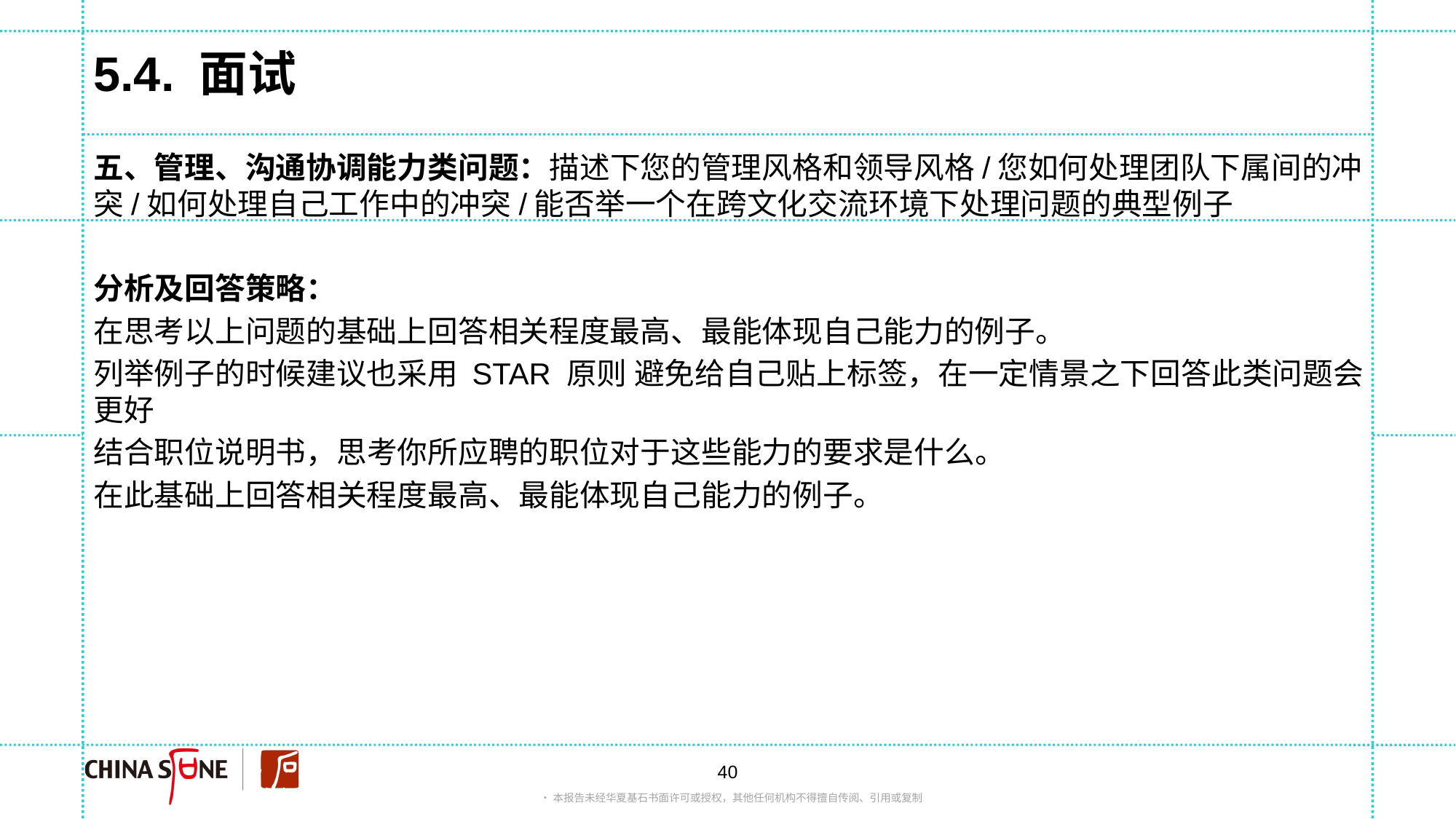

# 5.4. 面试
五、管理、沟通协调能力类问题：描述下您的管理风格和领导风格/您如何处理团队下属间的冲突/如何处理自己工作中的冲突/能否举一个在跨文化交流环境下处理问题的典型例子

分析及回答策略：
在思考以上问题的基础上回答相关程度最高、最能体现自己能力的例子。
列举例子的时候建议也采用 STAR 原则 避免给自己贴上标签，在一定情景之下回答此类问题会更好
结合职位说明书，思考你所应聘的职位对于这些能力的要求是什么。
在此基础上回答相关程度最高、最能体现自己能力的例子。